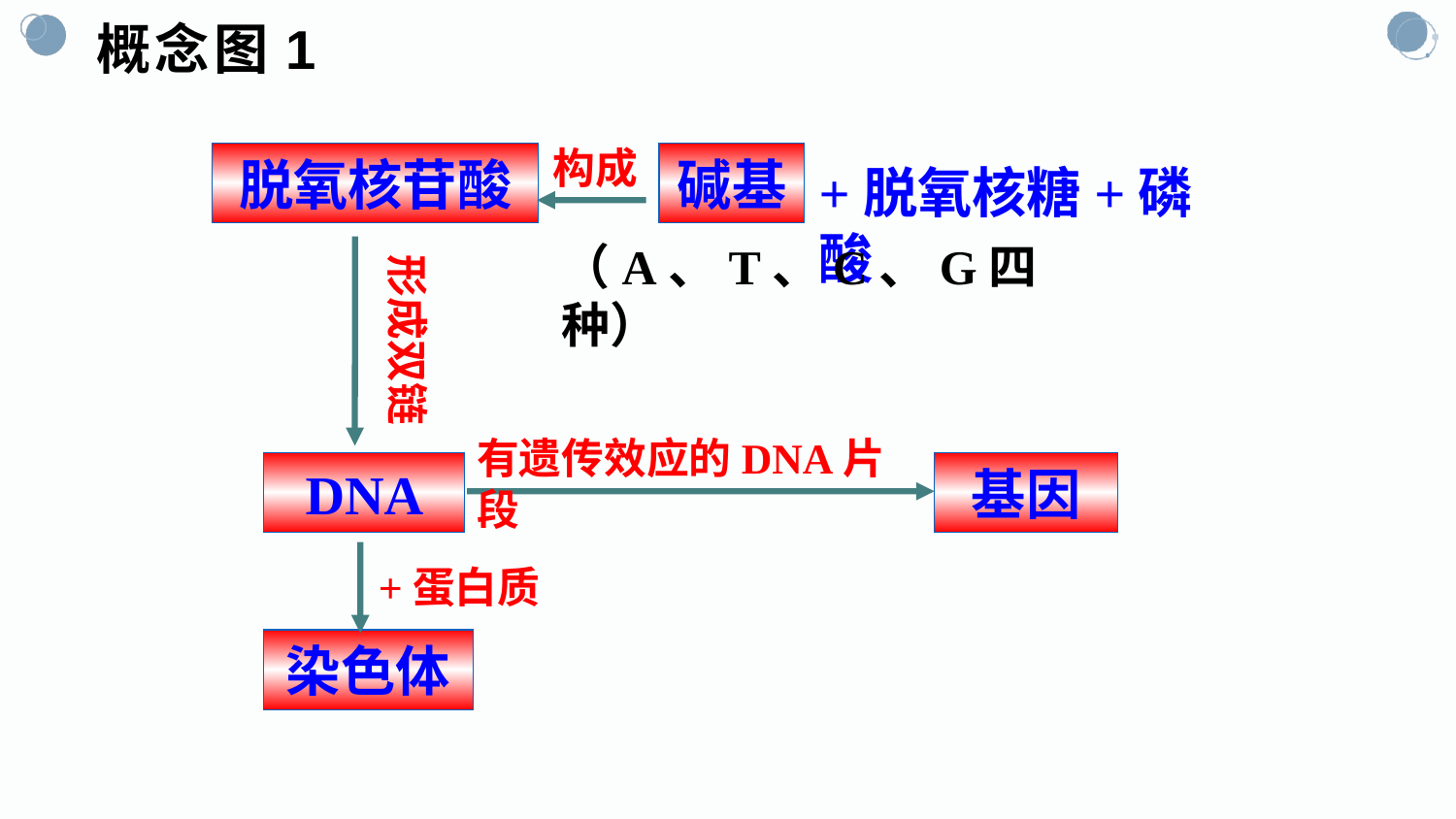

# 概念图1
构成
脱氧核苷酸
碱基
+脱氧核糖+磷酸

（A、T、C、G四种）

形成双链
有遗传效应的DNA片段
DNA
基因

+蛋白质
染色体